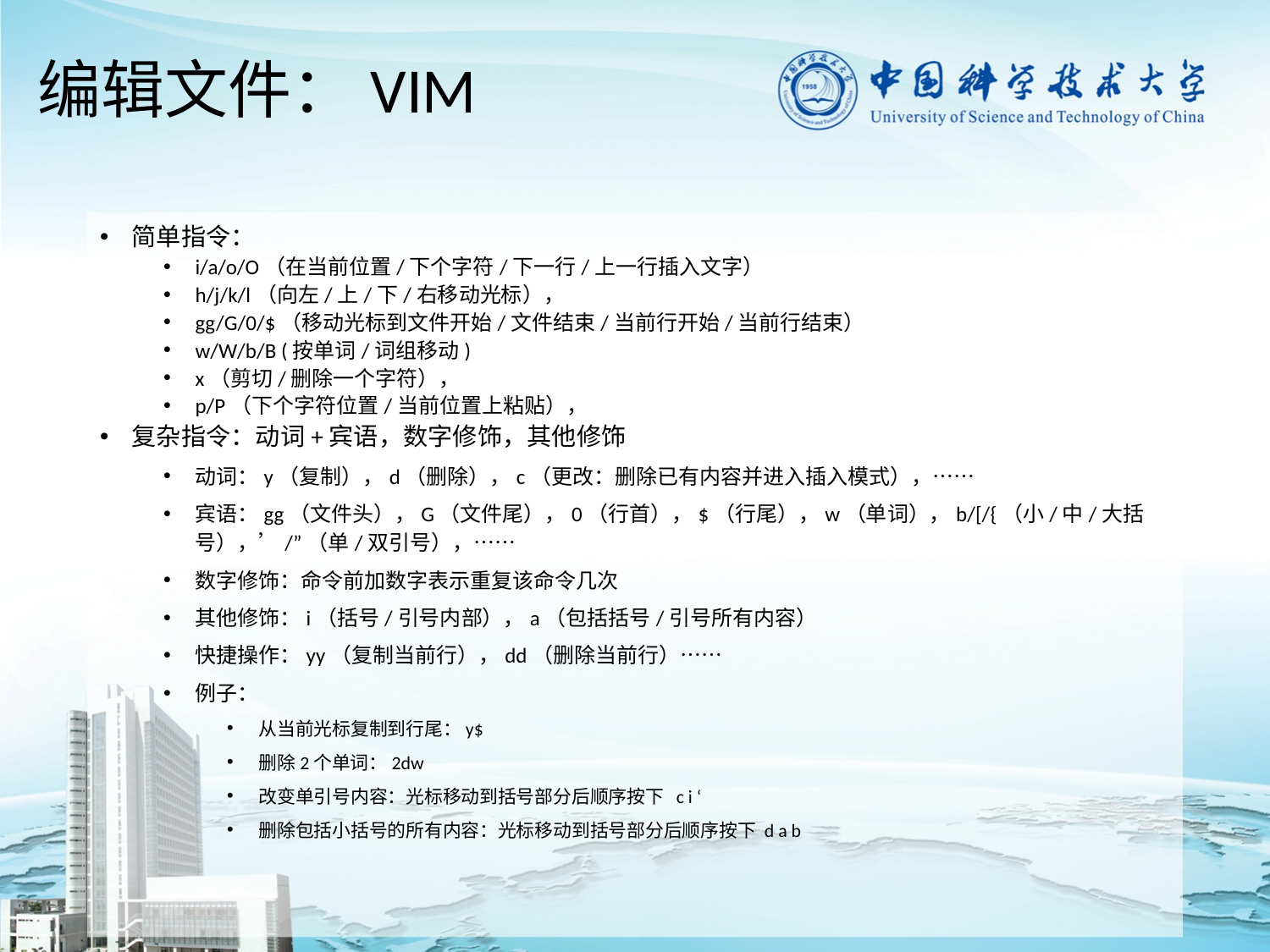

# 编辑文件：VIM
简单指令：
i/a/o/O（在当前位置/下个字符/下一行/上一行插入文字）
h/j/k/l（向左/上/下/右移动光标），
gg/G/0/$（移动光标到文件开始/文件结束/当前行开始/当前行结束）
w/W/b/B (按单词/词组移动)
x（剪切/删除一个字符），
p/P（下个字符位置/当前位置上粘贴），
复杂指令：动词+宾语，数字修饰，其他修饰
动词：y（复制），d（删除），c（更改：删除已有内容并进入插入模式），……
宾语：gg（文件头），G（文件尾），0（行首），$（行尾），w（单词），b/[/{（小/中/大括号），’/”（单/双引号），……
数字修饰：命令前加数字表示重复该命令几次
其他修饰：i（括号/引号内部），a（包括括号/引号所有内容）
快捷操作：yy（复制当前行），dd（删除当前行）……
例子：
从当前光标复制到行尾：y$
删除2个单词：2dw
改变单引号内容：光标移动到括号部分后顺序按下  c i ‘
删除包括小括号的所有内容：光标移动到括号部分后顺序按下 d a b